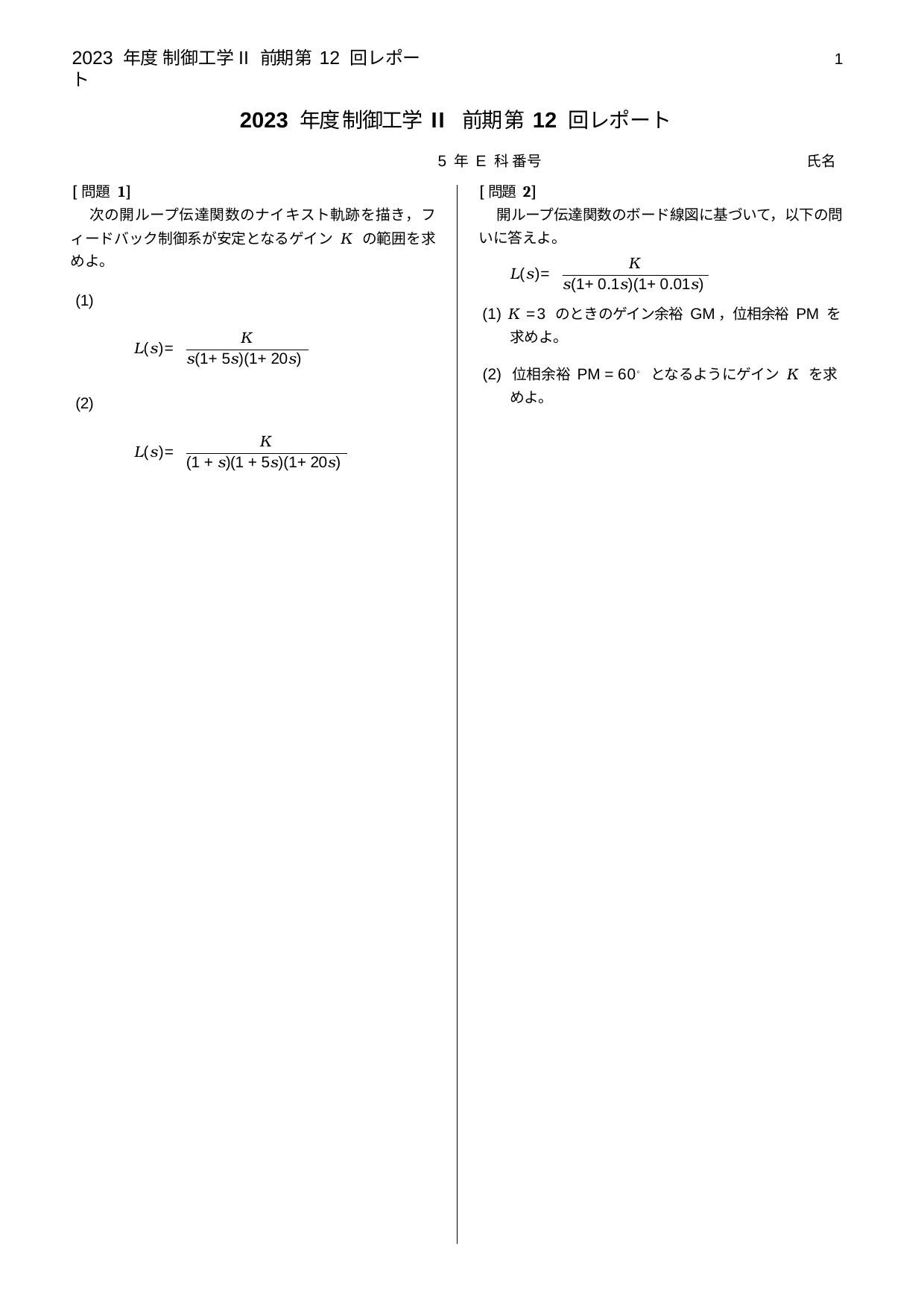

2023 年度 制御工学II 前期 第 12 回レポート
1
2023 年度 制御工学 II 前期 第 12 回レポート
5 年 E 科 番号 	 氏名
[問題 1]
次の開ループ伝達関数のナイキスト軌跡を描き，フィードバック制御系が安定となるゲイン K の範囲を求めよ。
[問題 2]
開ループ伝達関数のボード線図に基づいて，以下の問いに答えよ。

K
L(s)=
s(1+ 0.1s)(1+ 0.01s)

(1)
(1) K =3 のときのゲイン余裕 GM，位相余裕 PM を求めよ。
K
L(s)=
s(1+ 5s)(1+ 20s)

(2) 位相余裕 PM = 60◦ となるようにゲイン K を求めよ。
(2)
K
L(s)=
(1 + s)(1 + 5s)(1+ 20s)